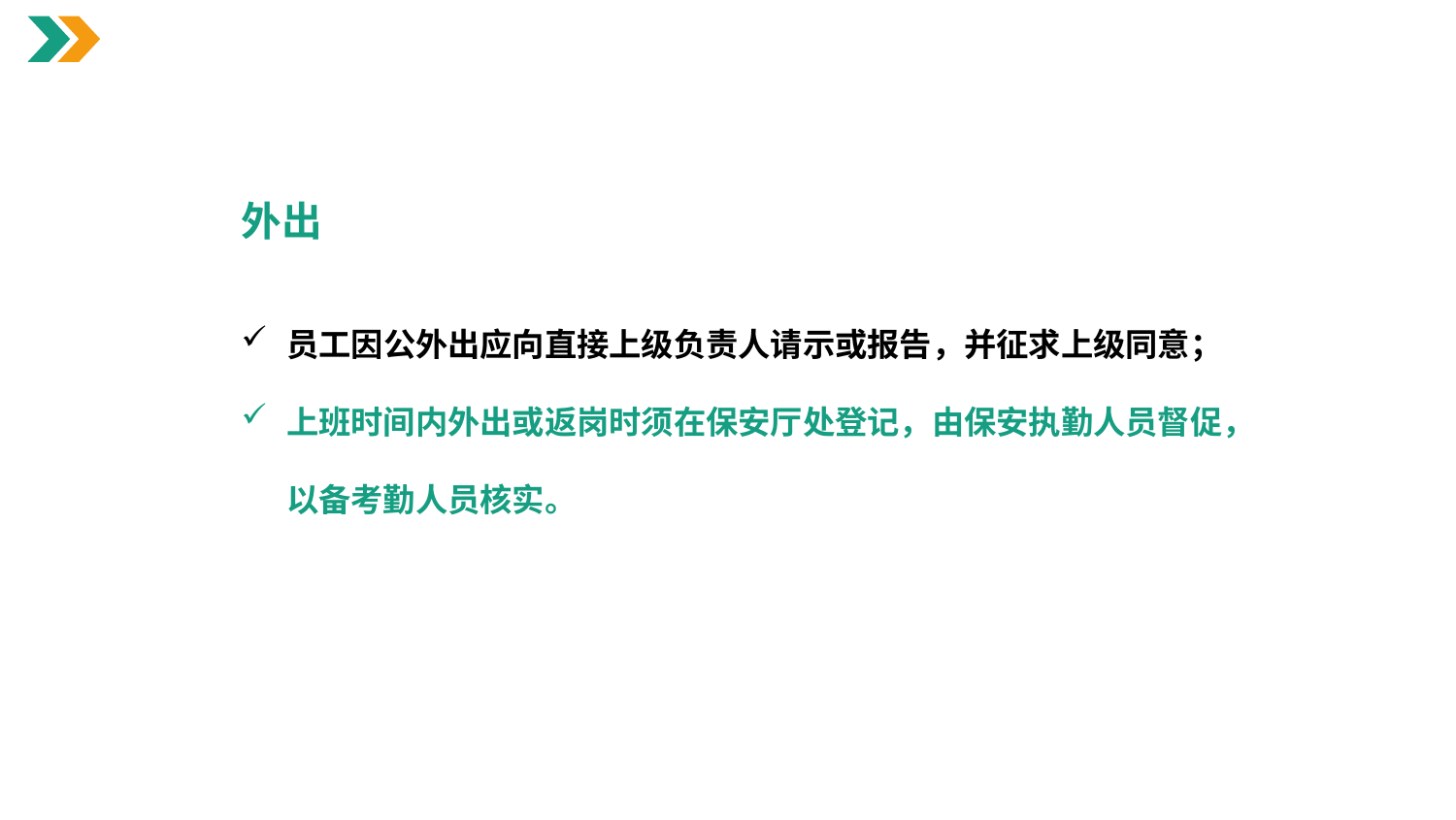

外出
员工因公外出应向直接上级负责人请示或报告，并征求上级同意；
上班时间内外出或返岗时须在保安厅处登记，由保安执勤人员督促，以备考勤人员核实。